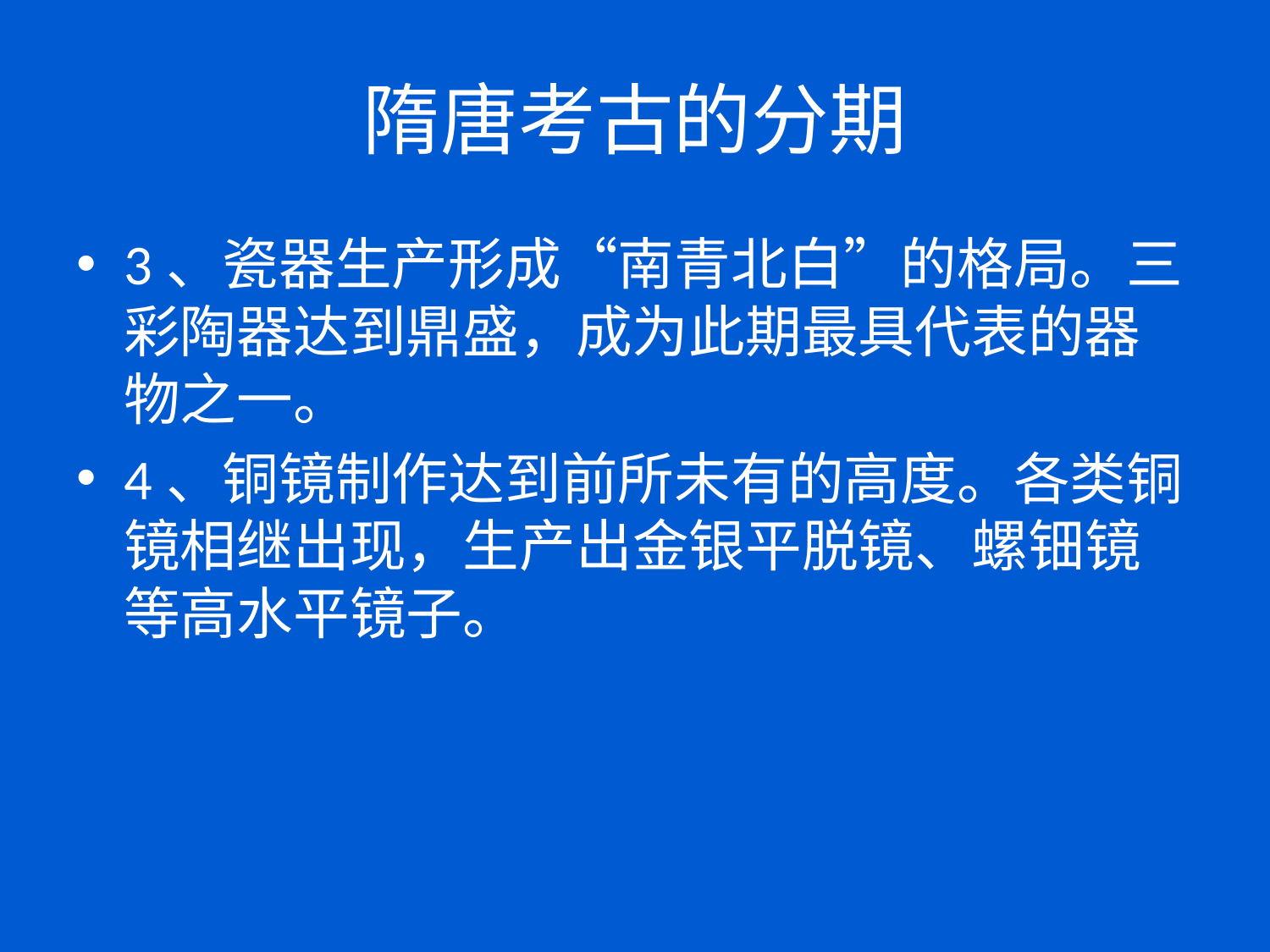

# 隋唐考古的分期
3、瓷器生产形成“南青北白”的格局。三彩陶器达到鼎盛，成为此期最具代表的器物之一。
4、铜镜制作达到前所未有的高度。各类铜镜相继出现，生产出金银平脱镜、螺钿镜等高水平镜子。